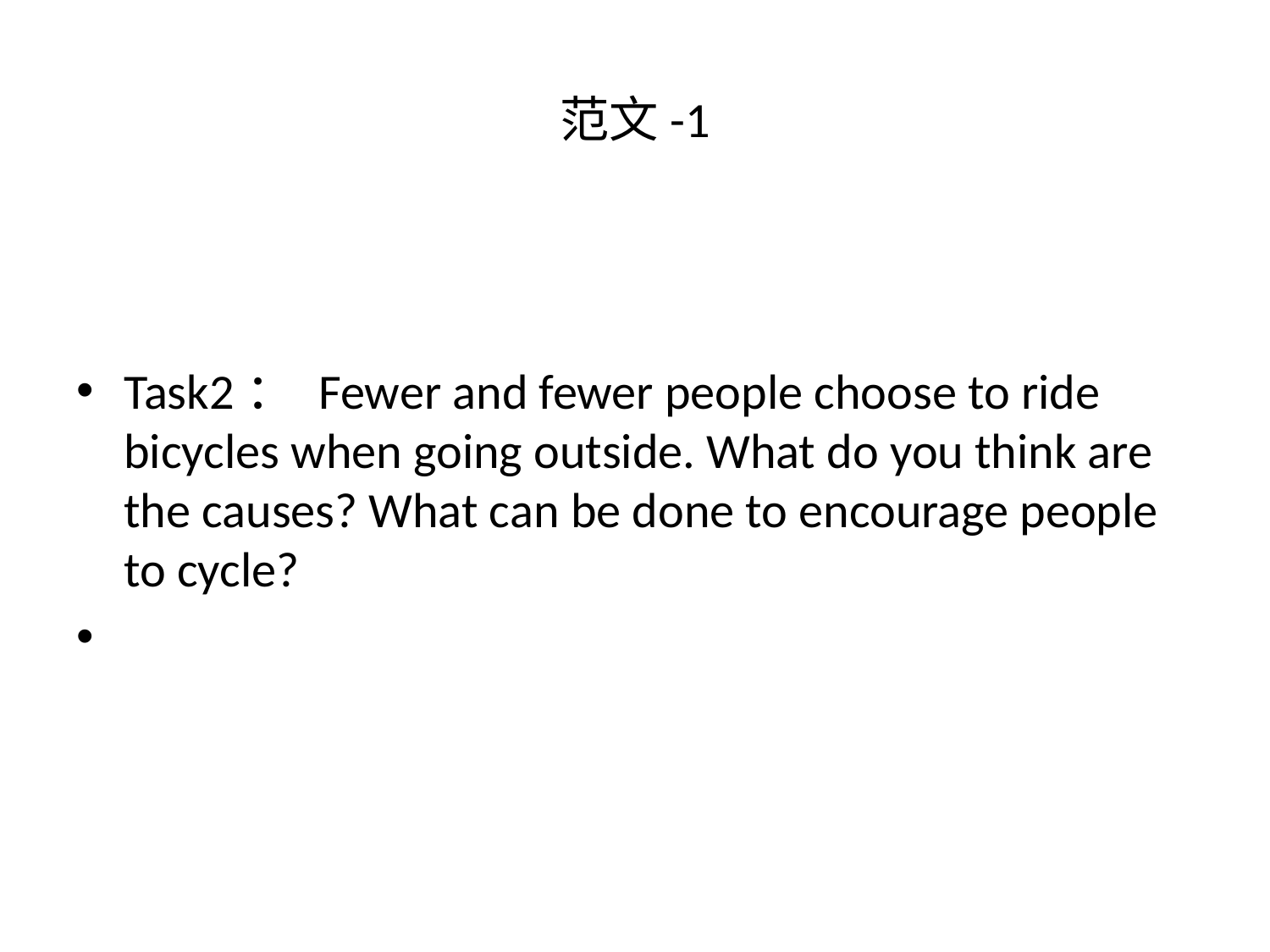

# 范文-1

Task2： Fewer and fewer people choose to ride bicycles when going outside. What do you think are the causes? What can be done to encourage people to cycle?